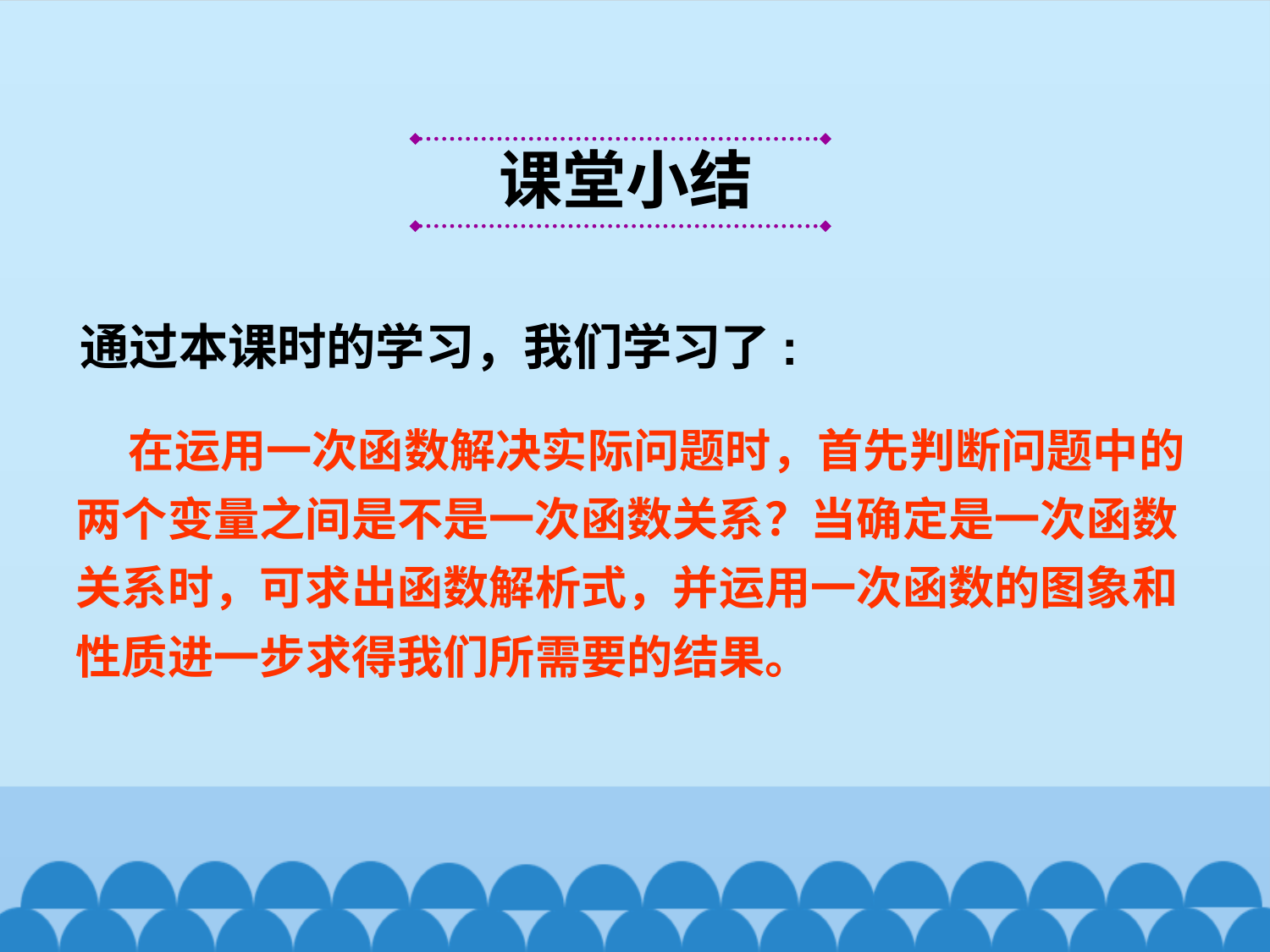

课堂小结

通过本课时的学习，我们学习了:
    在运用一次函数解决实际问题时，首先判断问题中的两个变量之间是不是一次函数关系？当确定是一次函数关系时，可求出函数解析式，并运用一次函数的图象和性质进一步求得我们所需要的结果。